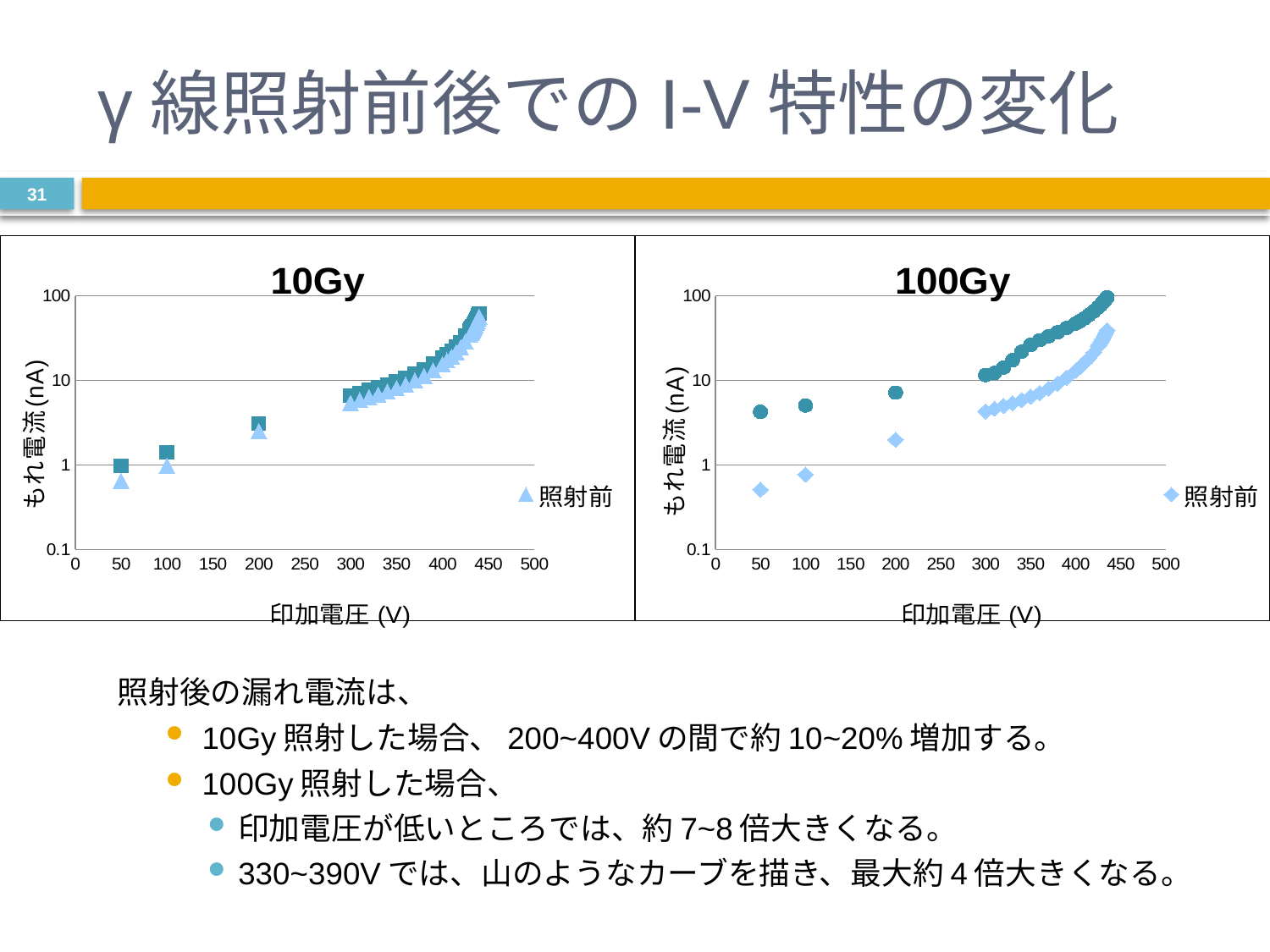

# γ線照射前後でのI-V特性の変化
31

### Chart: 10Gy

| Category |  |  |
|---|---|---|

### Chart: 100Gy

| Category |  |  |
|---|---|---|
照射後の漏れ電流は、
10Gy照射した場合、200~400Vの間で約10~20%増加する。
100Gy照射した場合、
印加電圧が低いところでは、約7~8倍大きくなる。
330~390Vでは、山のようなカーブを描き、最大約4倍大きくなる。